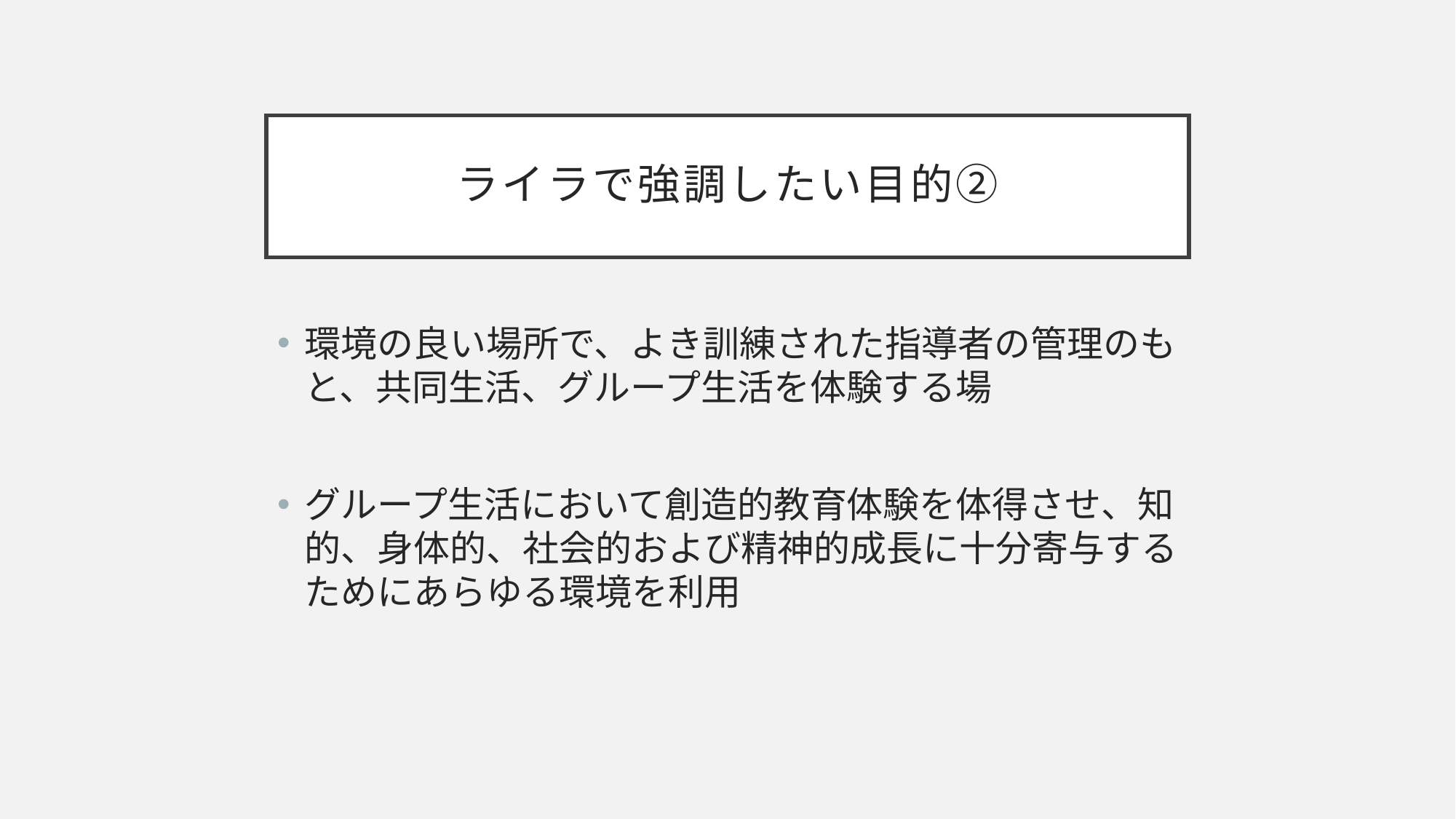

# ライラで強調したい目的②
環境の良い場所で、よき訓練された指導者の管理のもと、共同生活、グループ生活を体験する場

グループ生活において創造的教育体験を体得させ、知的、身体的、社会的および精神的成長に十分寄与するためにあらゆる環境を利用